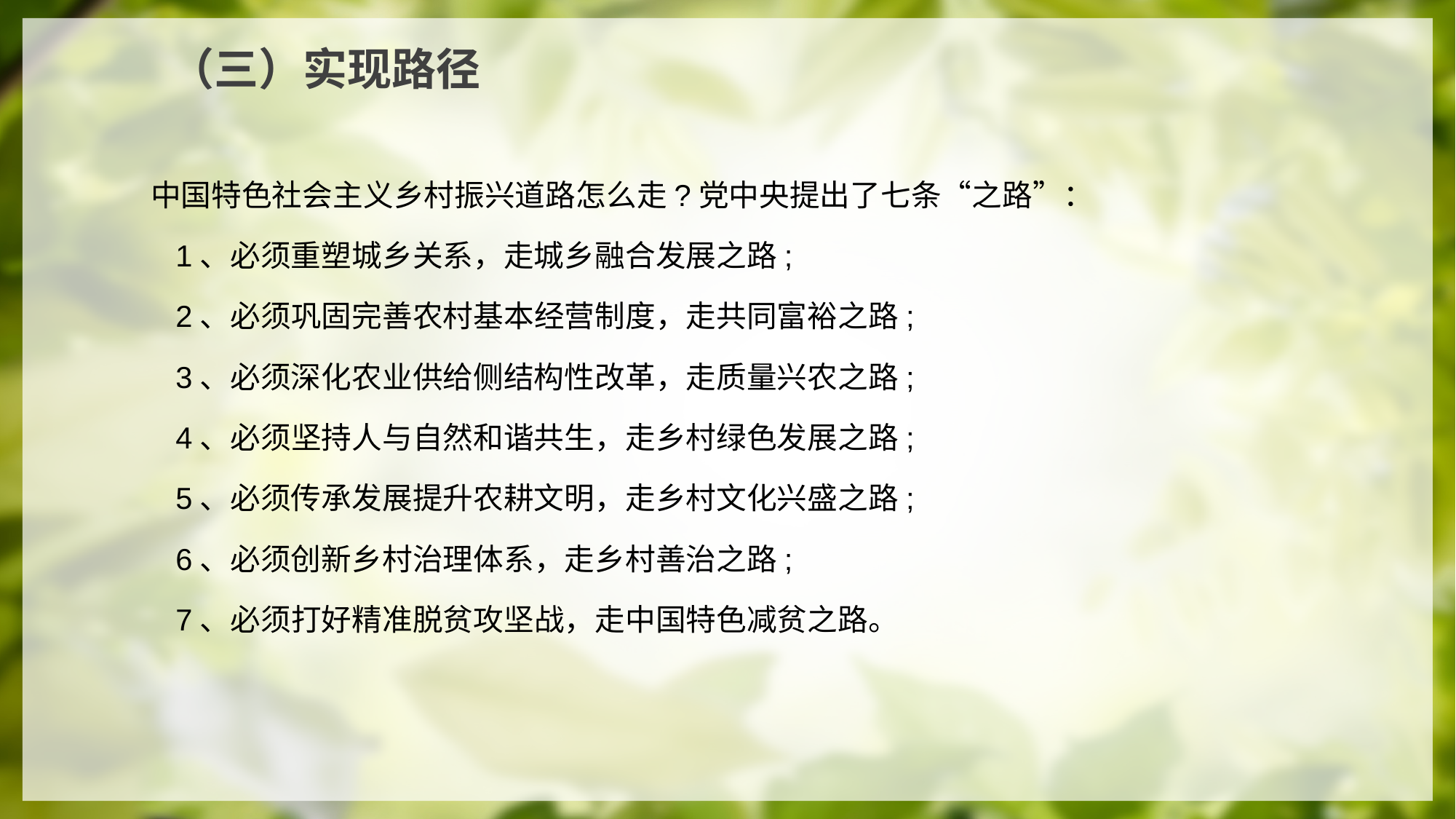

（三）实现路径
中国特色社会主义乡村振兴道路怎么走?党中央提出了七条“之路”：
   1、必须重塑城乡关系，走城乡融合发展之路;
   2、必须巩固完善农村基本经营制度，走共同富裕之路;
   3、必须深化农业供给侧结构性改革，走质量兴农之路;
   4、必须坚持人与自然和谐共生，走乡村绿色发展之路;
   5、必须传承发展提升农耕文明，走乡村文化兴盛之路;
   6、必须创新乡村治理体系，走乡村善治之路;
   7、必须打好精准脱贫攻坚战，走中国特色减贫之路。